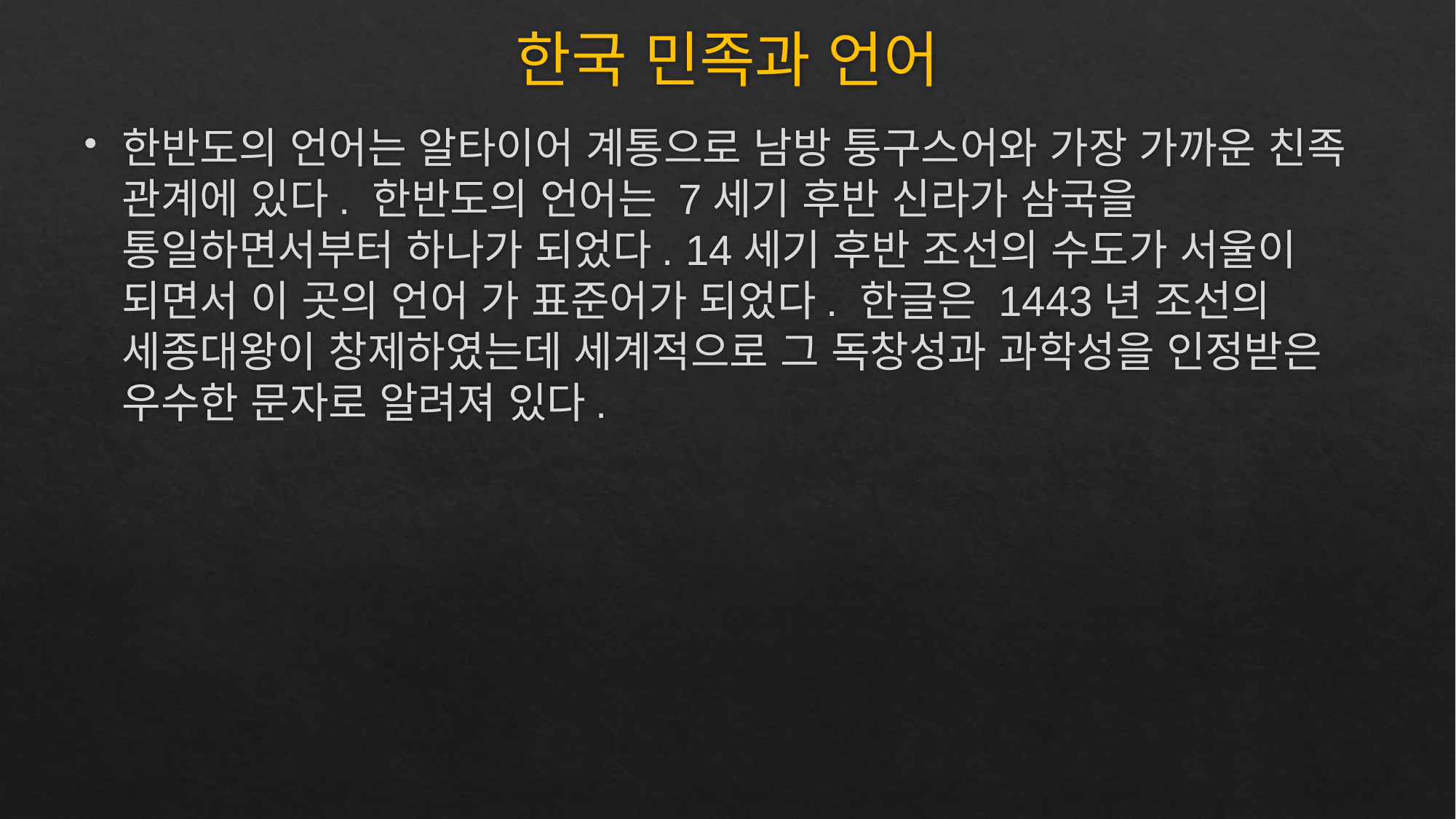

# 한국 민족과 언어
한반도의 언어는 알타이어 계통으로 남방 퉁구스어와 가장 가까운 친족 관계에 있다. 한반도의 언어는 7세기 후반 신라가 삼국을 통일하면서부터 하나가 되었다. 14세기 후반 조선의 수도가 서울이 되면서 이 곳의 언어 가 표준어가 되었다. 한글은 1443년 조선의 세종대왕이 창제하였는데 세계적으로 그 독창성과 과학성을 인정받은 우수한 문자로 알려져 있다.